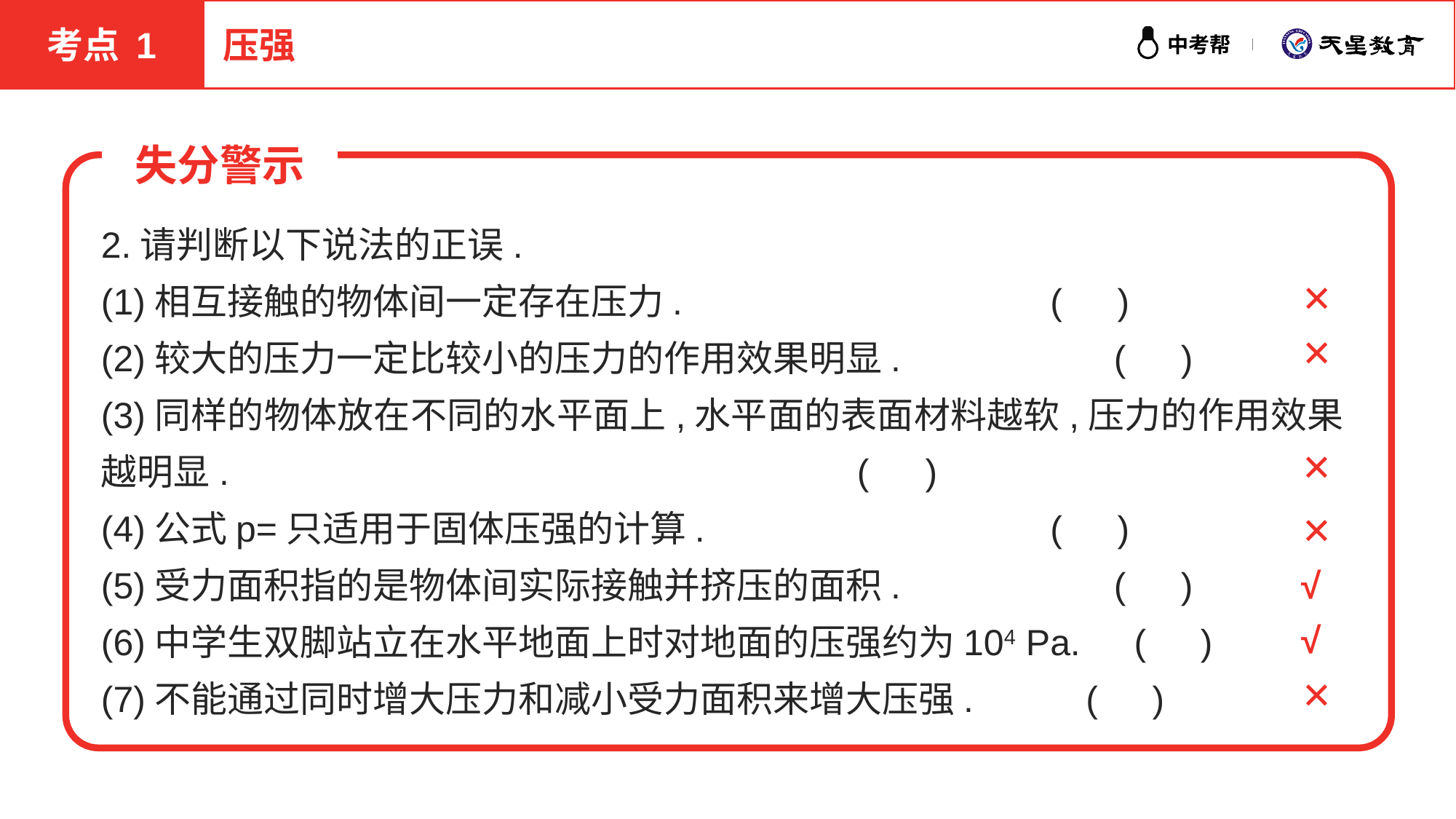

考点 1
压强
失分警示

2.请判断以下说法的正误.
(1)相互接触的物体间一定存在压力.	                             (　)
(2)较大的压力一定比较小的压力的作用效果明显.                     (　)
(3)同样的物体放在不同的水平面上,水平面的表面材料越软,压力的作用效果越明显.	                                                     (　)
(4)公式p=只适用于固体压强的计算.	                             (　)
(5)受力面积指的是物体间实际接触并挤压的面积.                     (　)
(6)中学生双脚站立在水平地面上时对地面的压强约为104 Pa.	     (　)
(7)不能通过同时增大压力和减小受力面积来增大压强.	           (　)
✕
✕
✕
✕
√
√
✕